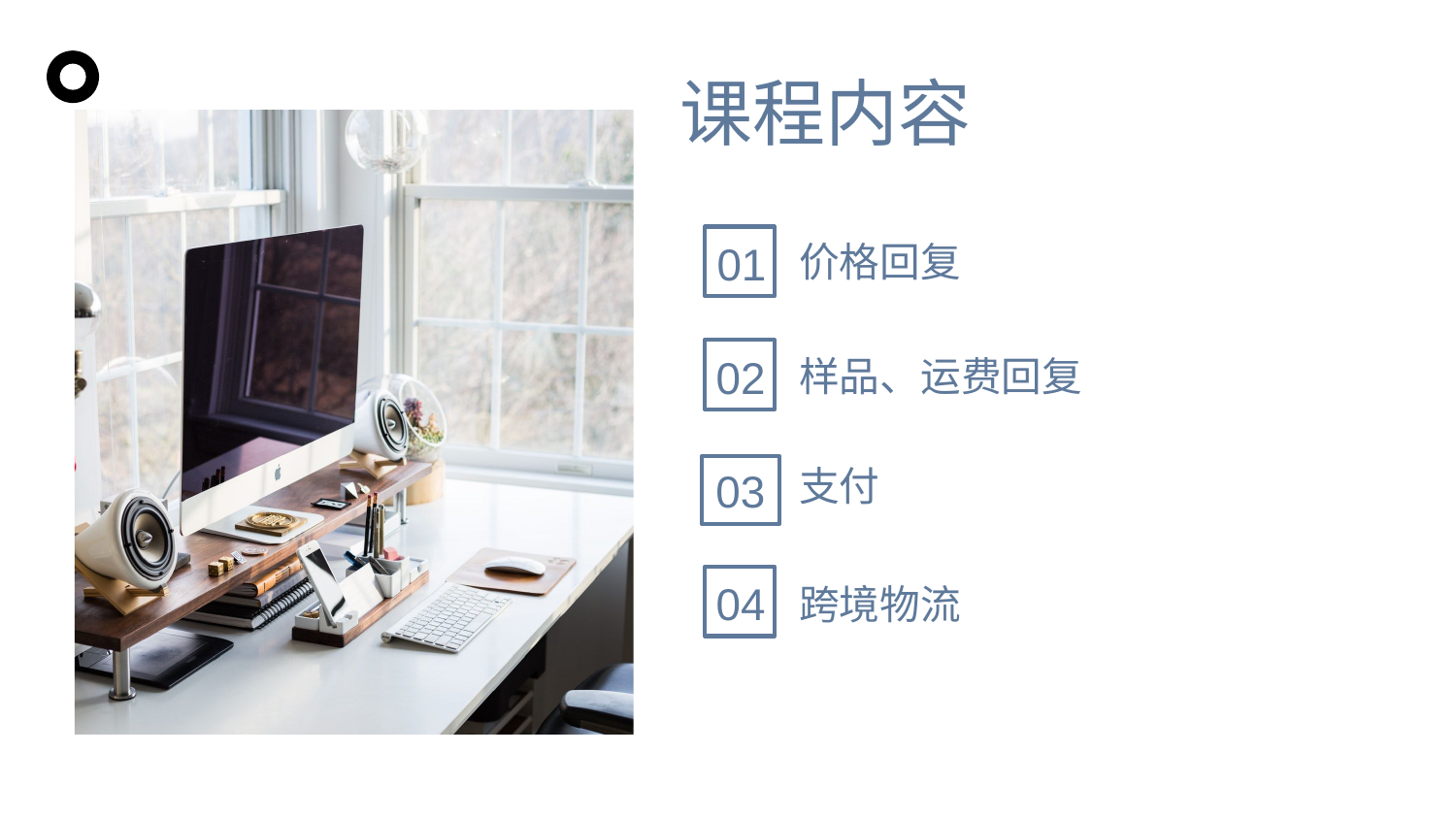

课程内容

01

02

03

04
价格回复
样品、运费回复
支付
跨境物流